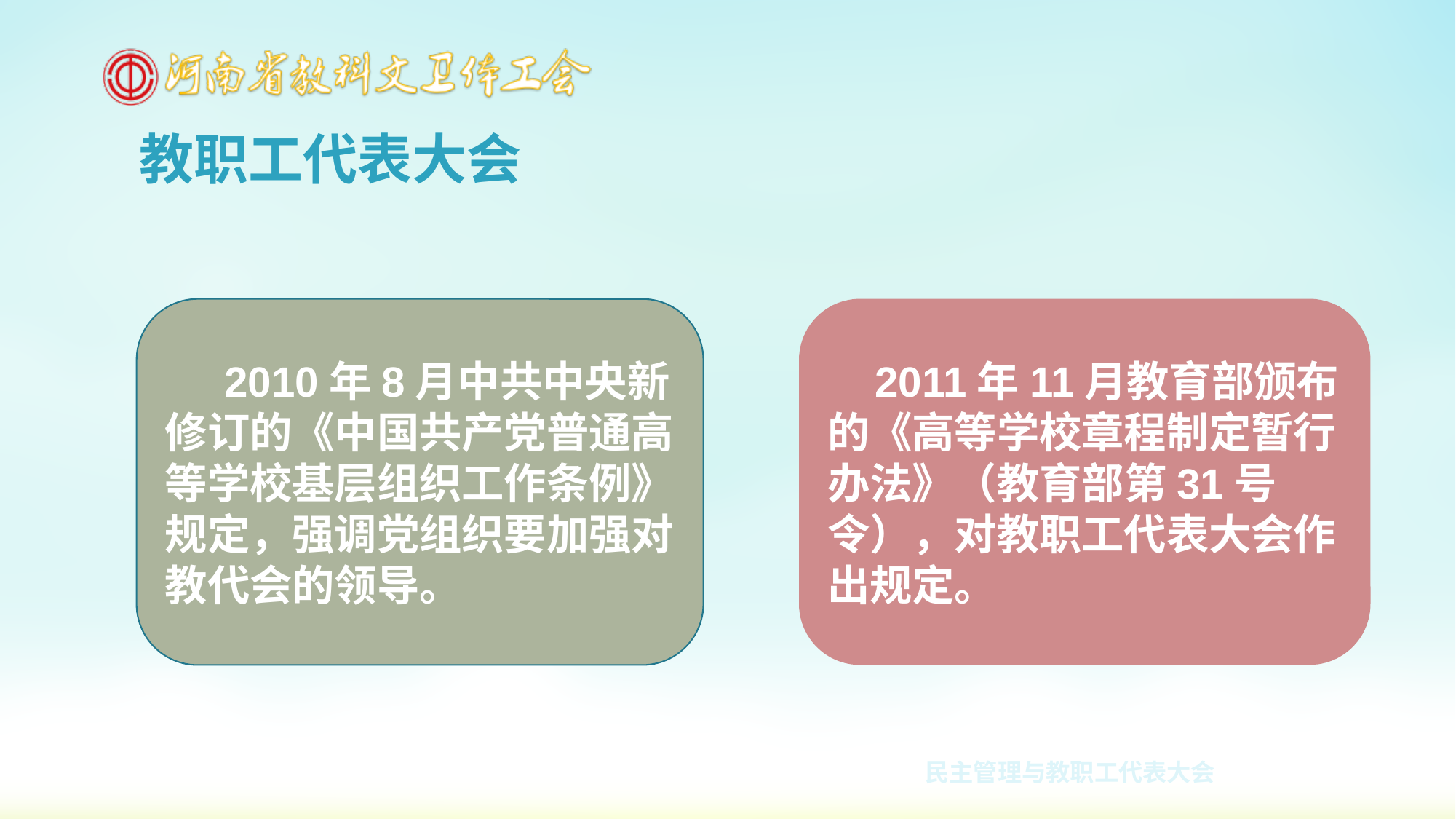

教职工代表大会
    2011年11月教育部颁布的《高等学校章程制定暂行办法》（教育部第31号令），对教职工代表大会作出规定。
     2010年8月中共中央新修订的《中国共产党普通高等学校基层组织工作条例》规定，强调党组织要加强对教代会的领导。